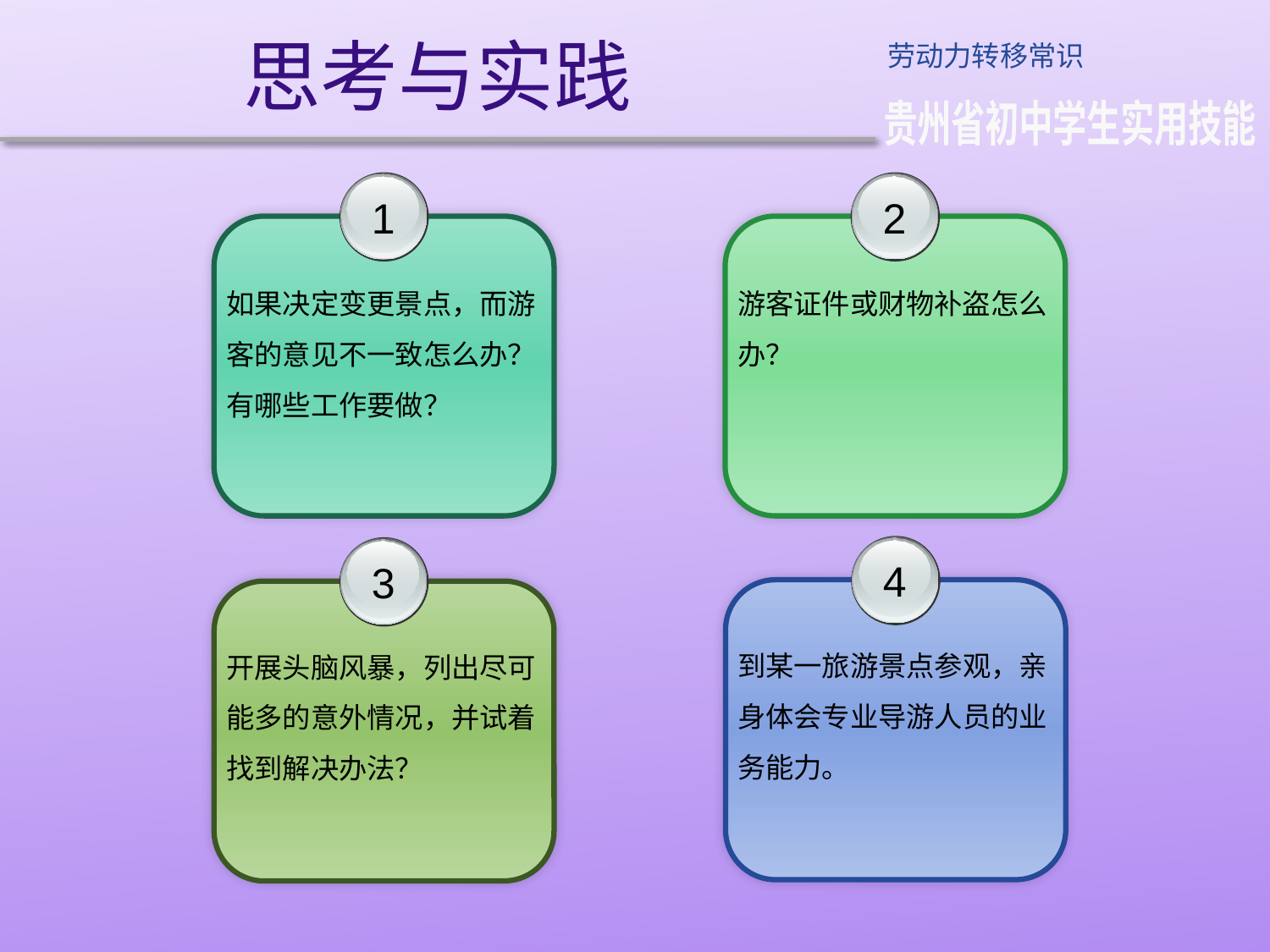

思考与实践
劳动力转移常识
贵州省初中学生实用技能

1

如果决定变更景点，而游客的意见不一致怎么办？有哪些工作要做？

2

游客证件或财物补盗怎么办？

4

到某一旅游景点参观，亲身体会专业导游人员的业务能力。

3

开展头脑风暴，列出尽可能多的意外情况，并试着找到解决办法？